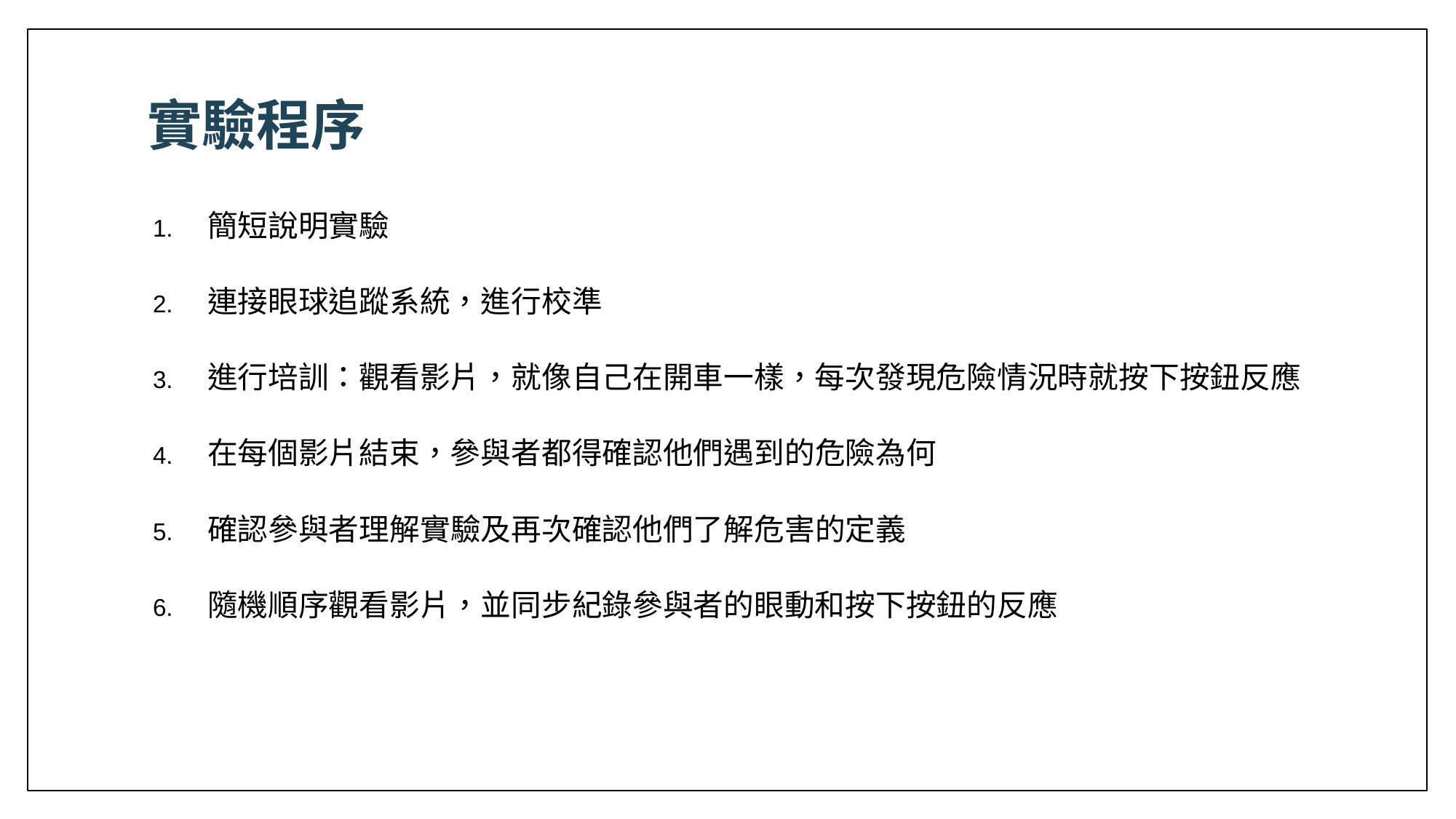

# 實驗程序
簡短說明實驗
連接眼球追蹤系統，進行校準
進行培訓：觀看影片，就像自己在開車一樣，每次發現危險情況時就按下按鈕反應
在每個影片結束，參與者都得確認他們遇到的危險為何
確認參與者理解實驗及再次確認他們了解危害的定義
隨機順序觀看影片，並同步紀錄參與者的眼動和按下按鈕的反應